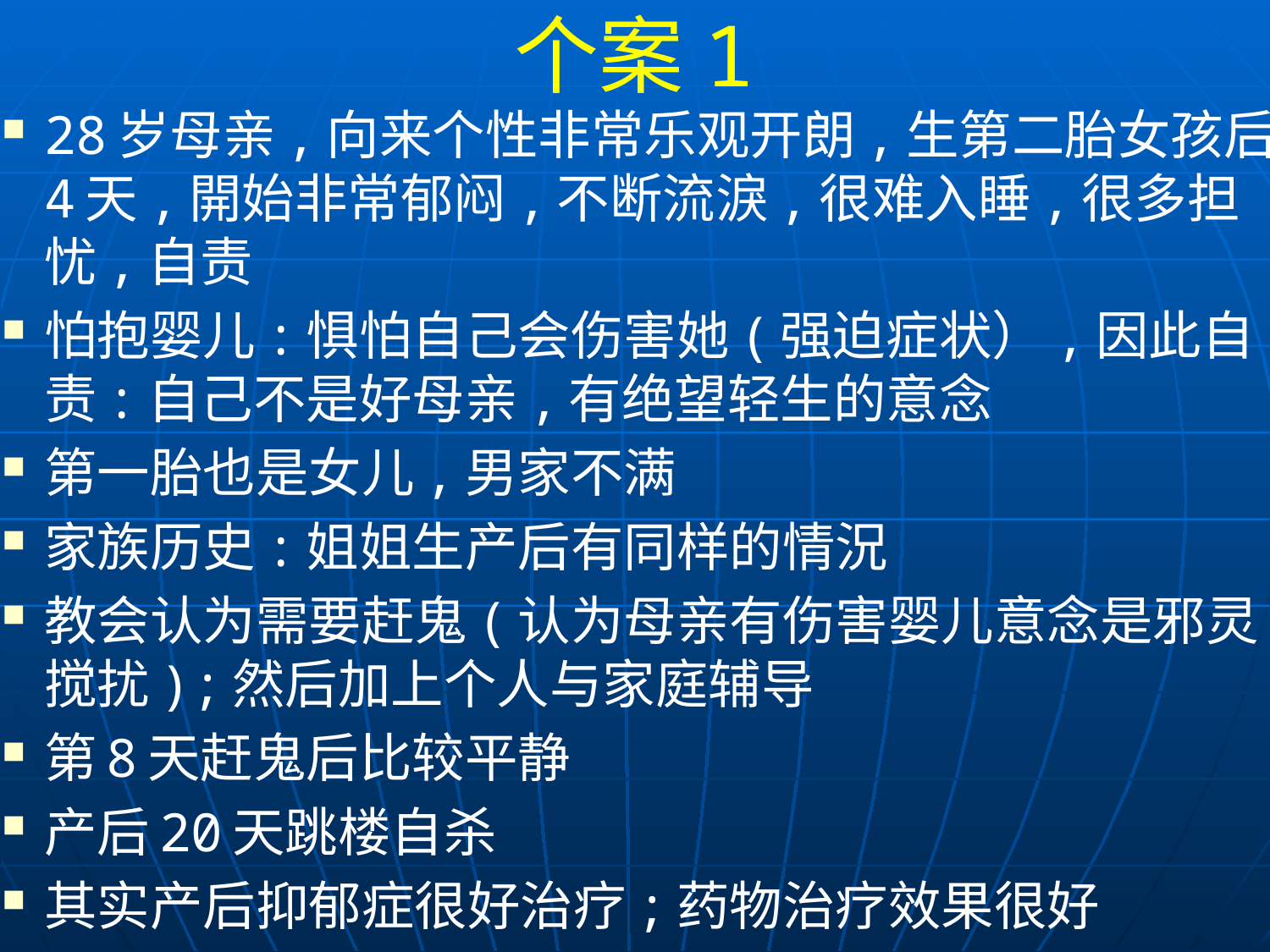

个案1
28岁母亲,向来个性非常乐观开朗,生第二胎女孩后4天,開始非常郁闷,不断流淚,很难入睡,很多担忧,自责
怕抱婴儿:惧怕自己会伤害她(强迫症状）,因此自责:自己不是好母亲,有绝望轻生的意念
第一胎也是女儿,男家不满
家族历史:姐姐生产后有同样的情況
教会认为需要赶鬼(认为母亲有伤害婴儿意念是邪灵搅扰);然后加上个人与家庭辅导
第8天赶鬼后比较平静
产后20天跳楼自杀
其实产后抑郁症很好治疗;药物治疗效果很好